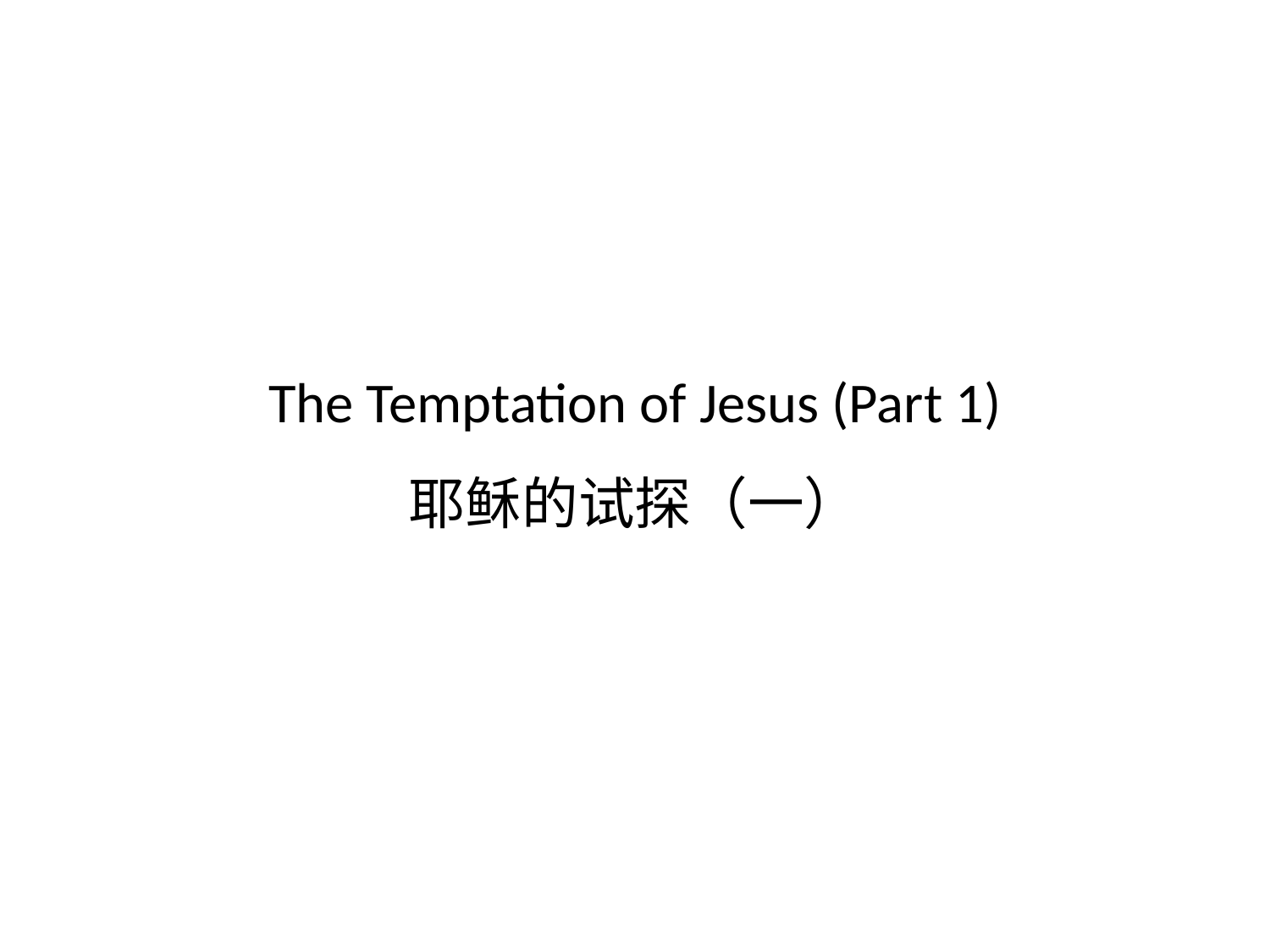

# The Temptation of Jesus (Part 1) 耶稣的试探（一）